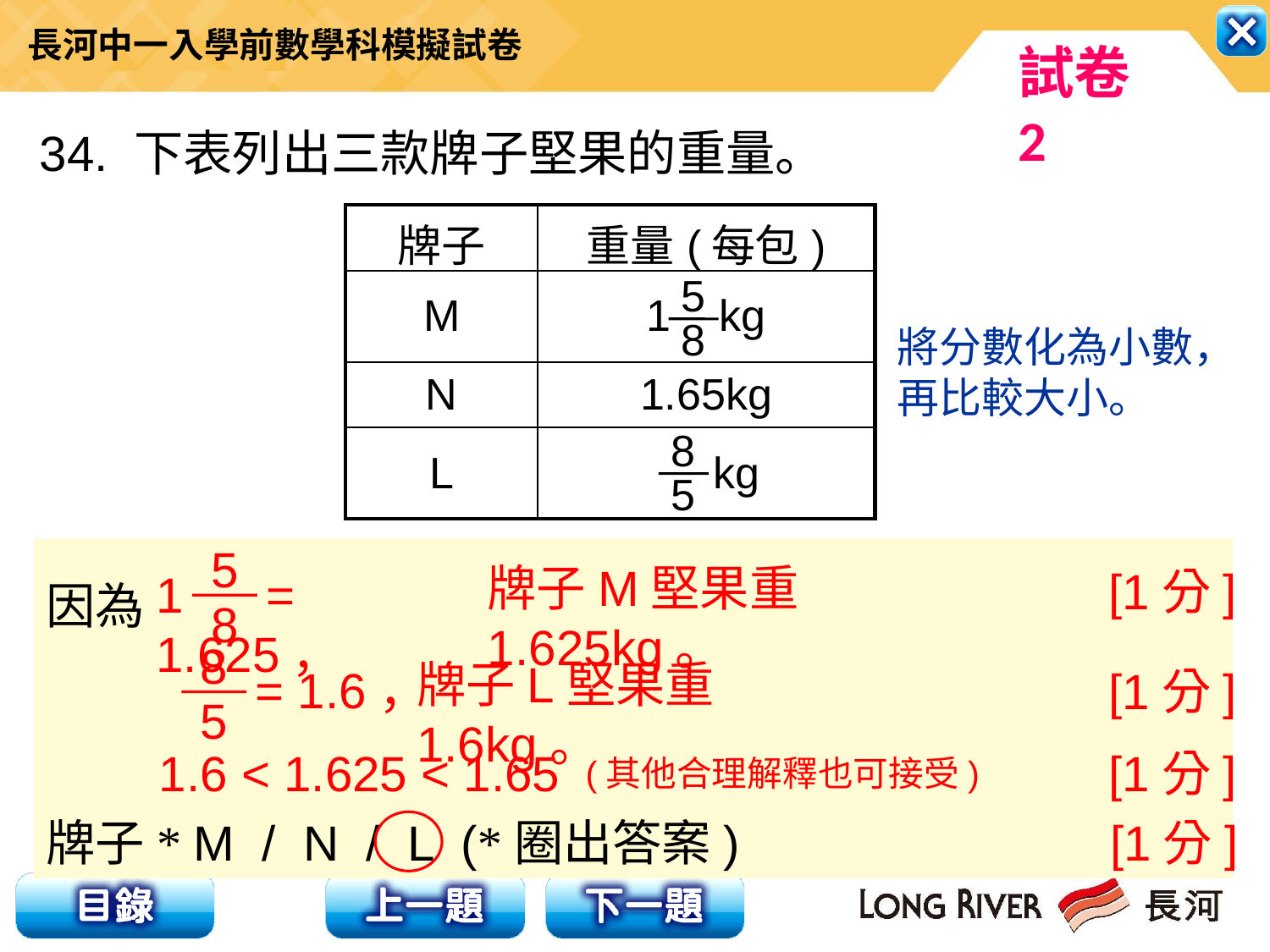

34. 下表列出三款牌子堅果的重量。

     (a) 根據上表，透過小數分數的互化，試解釋哪一
          款牌子的堅果最輕？                                 [4分]
| 牌子 | 重量(每包) |
| --- | --- |
| M | 1 kg |
| N | 1.65kg |
| L | kg |
5
8

將分數化為小數，再比較大小。
8
5

5
8

因為

牌子* M  /  N  /  L  (*圈出答案)
牌子M堅果重1.625kg。
 [1分]
1      = 1.625，
8
5

牌子L堅果重1.6kg。
       = 1.6，
 [1分]
1.6 < 1.625 < 1.65
 [1分]
(其他合理解釋也可接受)
 [1分]